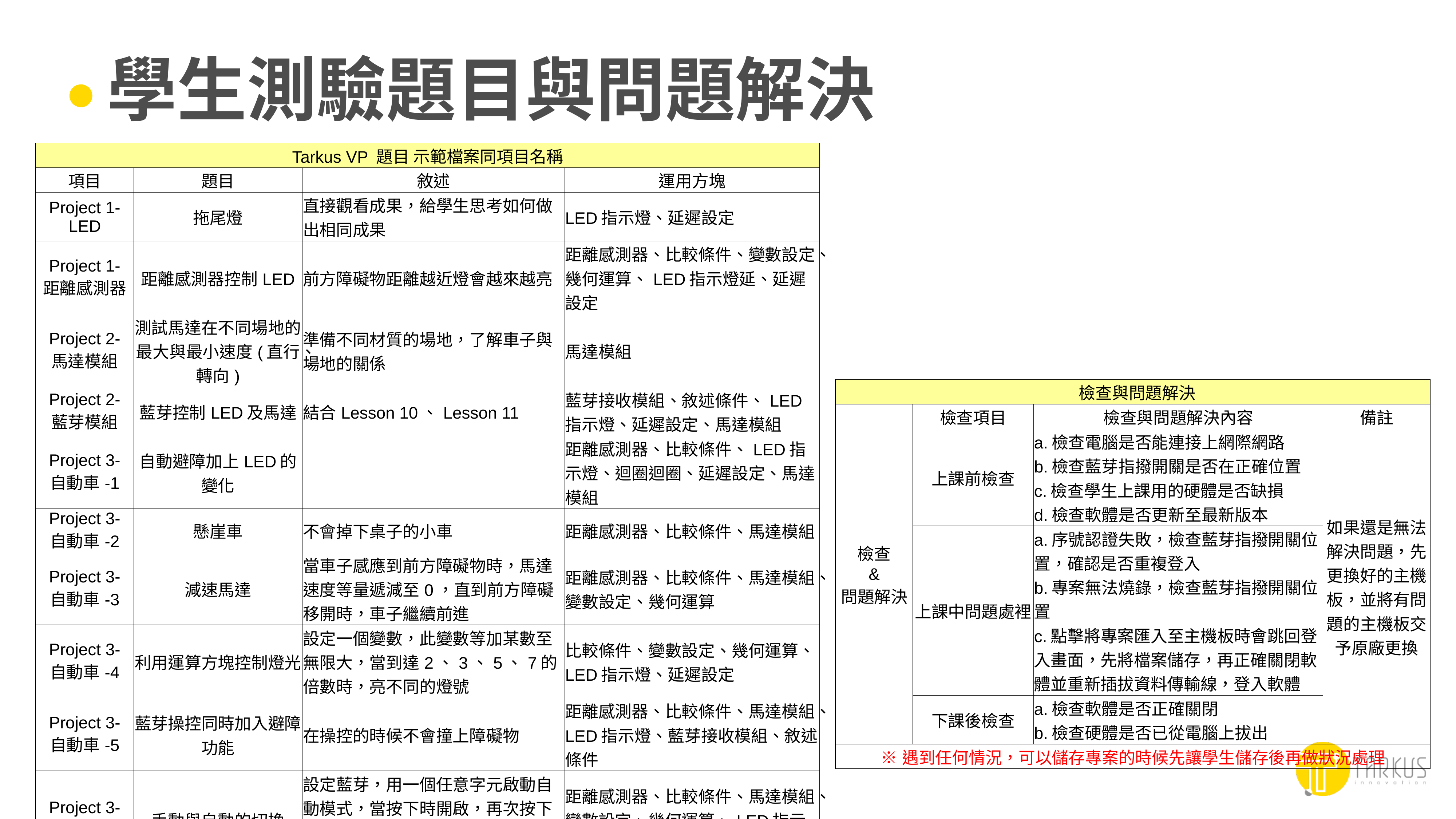

# 學生測驗題目與問題解決
| Tarkus VP 題目 示範檔案同項目名稱 |  |  |  |
| --- | --- | --- | --- |
| 項目 | 題目 | 敘述 | 運用方塊 |
| Project 1- LED | 拖尾燈 | 直接觀看成果，給學生思考如何做出相同成果 | LED指示燈、延遲設定 |
| Project 1- 距離感測器 | 距離感測器控制LED | 前方障礙物距離越近燈會越來越亮 | 距離感測器、比較條件、變數設定、幾何運算、LED指示燈延、延遲設定 |
| Project 2- 馬達模組 | 測試馬達在不同場地的最大與最小速度(直行、轉向) | 準備不同材質的場地，了解車子與場地的關係 | 馬達模組 |
| Project 2- 藍芽模組 | 藍芽控制LED及馬達 | 結合Lesson 10、Lesson 11 | 藍芽接收模組、敘述條件、LED指示燈、延遲設定、馬達模組 |
| Project 3- 自動車-1 | 自動避障加上LED的變化 |  | 距離感測器、比較條件、LED指示燈、迴圈迴圈、延遲設定、馬達模組 |
| Project 3- 自動車-2 | 懸崖車 | 不會掉下桌子的小車 | 距離感測器、比較條件、馬達模組 |
| Project 3- 自動車-3 | 減速馬達 | 當車子感應到前方障礙物時，馬達速度等量遞減至0，直到前方障礙移開時，車子繼續前進 | 距離感測器、比較條件、馬達模組、變數設定、幾何運算 |
| Project 3- 自動車-4 | 利用運算方塊控制燈光 | 設定一個變數，此變數等加某數至無限大，當到達2、3、5、7的倍數時，亮不同的燈號 | 比較條件、變數設定、幾何運算、LED指示燈、延遲設定 |
| Project 3- 自動車-5 | 藍芽操控同時加入避障功能 | 在操控的時候不會撞上障礙物 | 距離感測器、比較條件、馬達模組、LED指示燈、藍芽接收模組、敘述條件 |
| Project 3- 自動車-6 | 手動與自動的切換 | 設定藍芽，用一個任意字元啟動自動模式，當按下時開啟，再次按下時關閉，手動操控的部分與前面學習的一樣 | 距離感測器、比較條件、馬達模組、變數設定、幾何運算、LED指示燈、藍芽接收模組、敘述條件 |
| 可以先讓學生觀看成果後，由學生自己思考如何做出相同的成果，時間由老師自行拿捏，最後再解答步驟並說明 |  |  |  |
| 檢查與問題解決 |  |  |  |  |
| --- | --- | --- | --- | --- |
| 檢查 & 問題解決 | 檢查項目 | 檢查與問題解決內容 |  | 備註 |
|  | 上課前檢查 | a.檢查電腦是否能連接上網際網路 b.檢查藍芽指撥開關是否在正確位置 c.檢查學生上課用的硬體是否缺損 d.檢查軟體是否更新至最新版本 |  | 如果還是無法解決問題，先更換好的主機板，並將有問題的主機板交予原廠更換 |
|  | 上課中問題處裡 | a.序號認證失敗，檢查藍芽指撥開關位置，確認是否重複登入 b.專案無法燒錄，檢查藍芽指撥開關位置 c.點擊將專案匯入至主機板時會跳回登入畫面，先將檔案儲存，再正確關閉軟體並重新插拔資料傳輸線，登入軟體 |  |  |
|  | 下課後檢查 | a.檢查軟體是否正確關閉 b.檢查硬體是否已從電腦上拔出 |  |  |
| ※遇到任何情況，可以儲存專案的時候先讓學生儲存後再做狀況處理 |  |  |  |  |